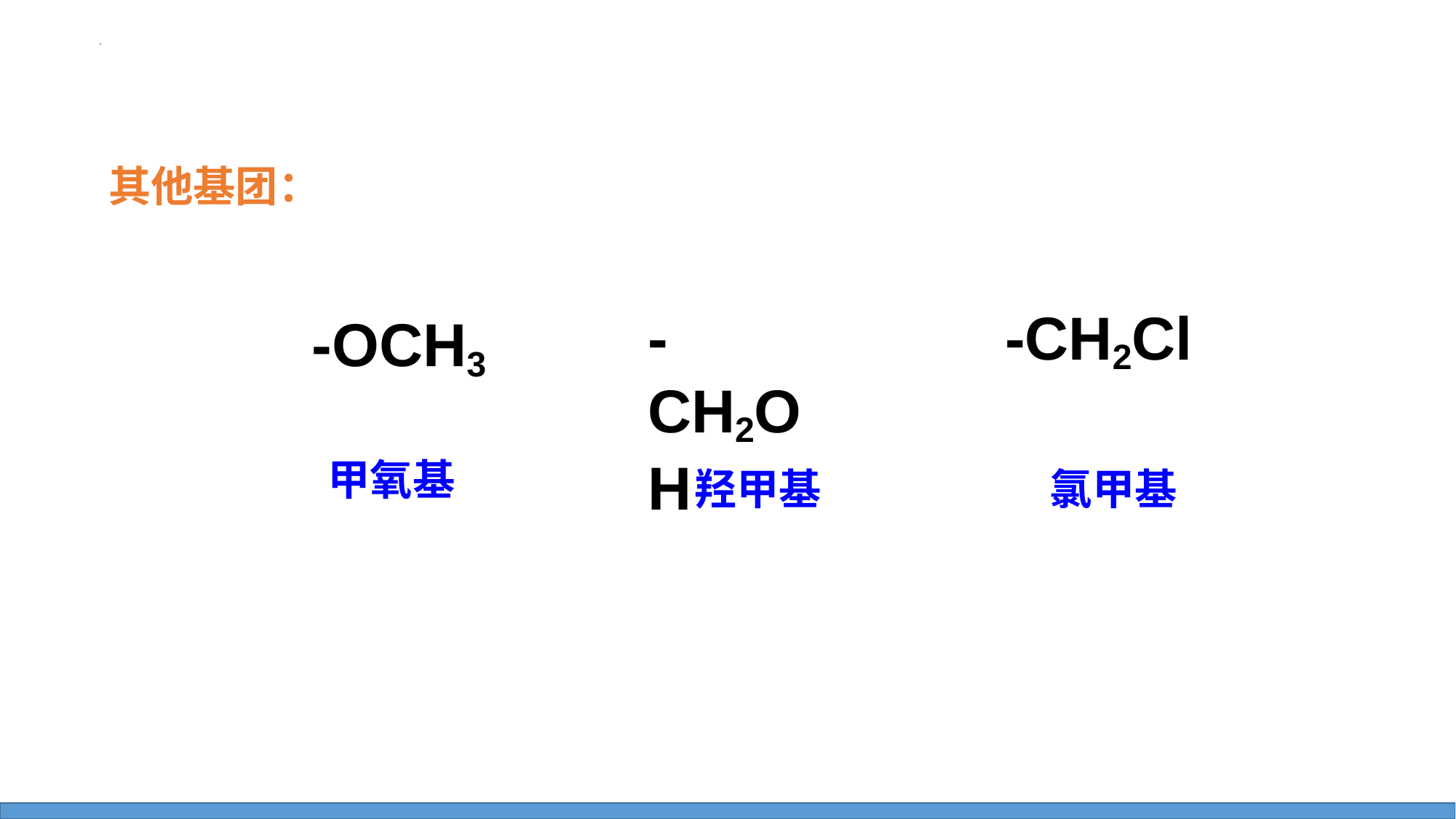

其他基团：
-CH2Cl
-CH2OH
-OCH3
甲氧基
羟甲基
氯甲基